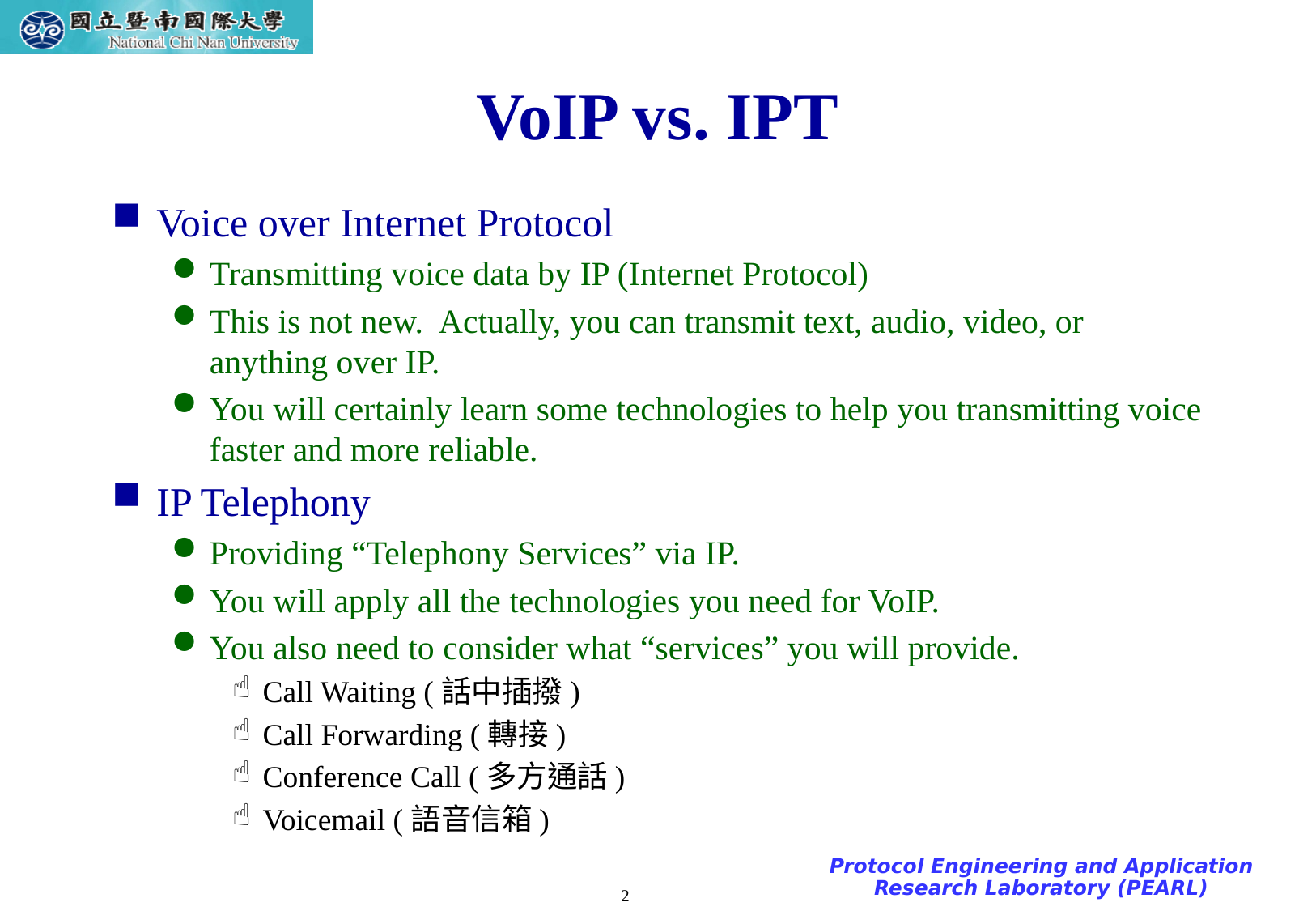

# VoIP vs. IPT
Voice over Internet Protocol
Transmitting voice data by IP (Internet Protocol)
This is not new.  Actually, you can transmit text, audio, video, or anything over IP.
You will certainly learn some technologies to help you transmitting voice faster and more reliable.
IP Telephony
Providing “Telephony Services” via IP.
You will apply all the technologies you need for VoIP.
You also need to consider what “services” you will provide.
Call Waiting (話中插撥)
Call Forwarding (轉接)
Conference Call (多方通話)
Voicemail (語音信箱)